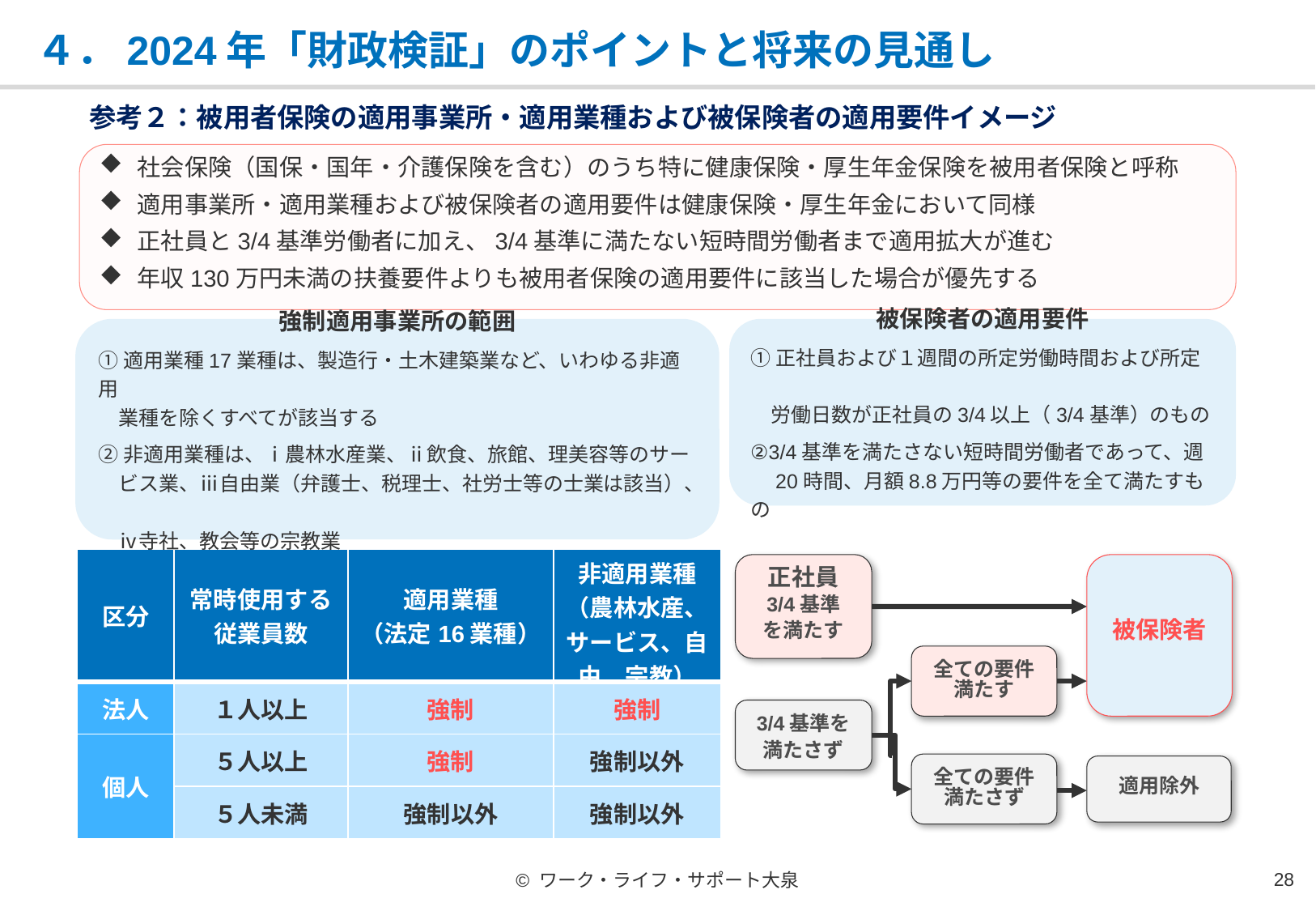

# ４．2024年「財政検証」のポイントと将来の見通し
参考２：被用者保険の適用事業所・適用業種および被保険者の適用要件イメージ
社会保険（国保・国年・介護保険を含む）のうち特に健康保険・厚生年金保険を被用者保険と呼称

適用事業所・適用業種および被保険者の適用要件は健康保険・厚生年金において同様

正社員と3/4基準労働者に加え、3/4基準に満たない短時間労働者まで適用拡大が進む

年収130万円未満の扶養要件よりも被用者保険の適用要件に該当した場合が優先する
強制適用事業所の範囲

①適用業種17業種は、製造行・土木建築業など、いわゆる非適用
　業種を除くすべてが該当する

②非適用業種は、ⅰ農林水産業、ⅱ飲食、旅館、理美容等のサー
　ビス業、ⅲ自由業（弁護士、税理士、社労士等の士業は該当）、　
　ⅳ寺社、教会等の宗教業
被保険者の適用要件

①正社員および１週間の所定労働時間および所定
　労働日数が正社員の3/4以上（3/4基準）のもの

②3/4基準を満たさない短時間労働者であって、週
　20時間、月額8.8万円等の要件を全て満たすもの
| 区分 | 常時使用する 従業員数 | 適用業種 （法定16業種） | 非適用業種 （農林水産、サービス、自由、宗教） |
| --- | --- | --- | --- |
| 法人 | １人以上 | 強制 | 強制 |
| 個人 | ５人以上 | 強制 | 強制以外 |
|  | ５人未満 | 強制以外 | 強制以外 |
正社員
3/4基準
を満たす
被保険者
全ての要件満たす
3/4基準を
満たさず
全ての要件満たさず
適用除外
© ワーク・ライフ・サポート大泉
28